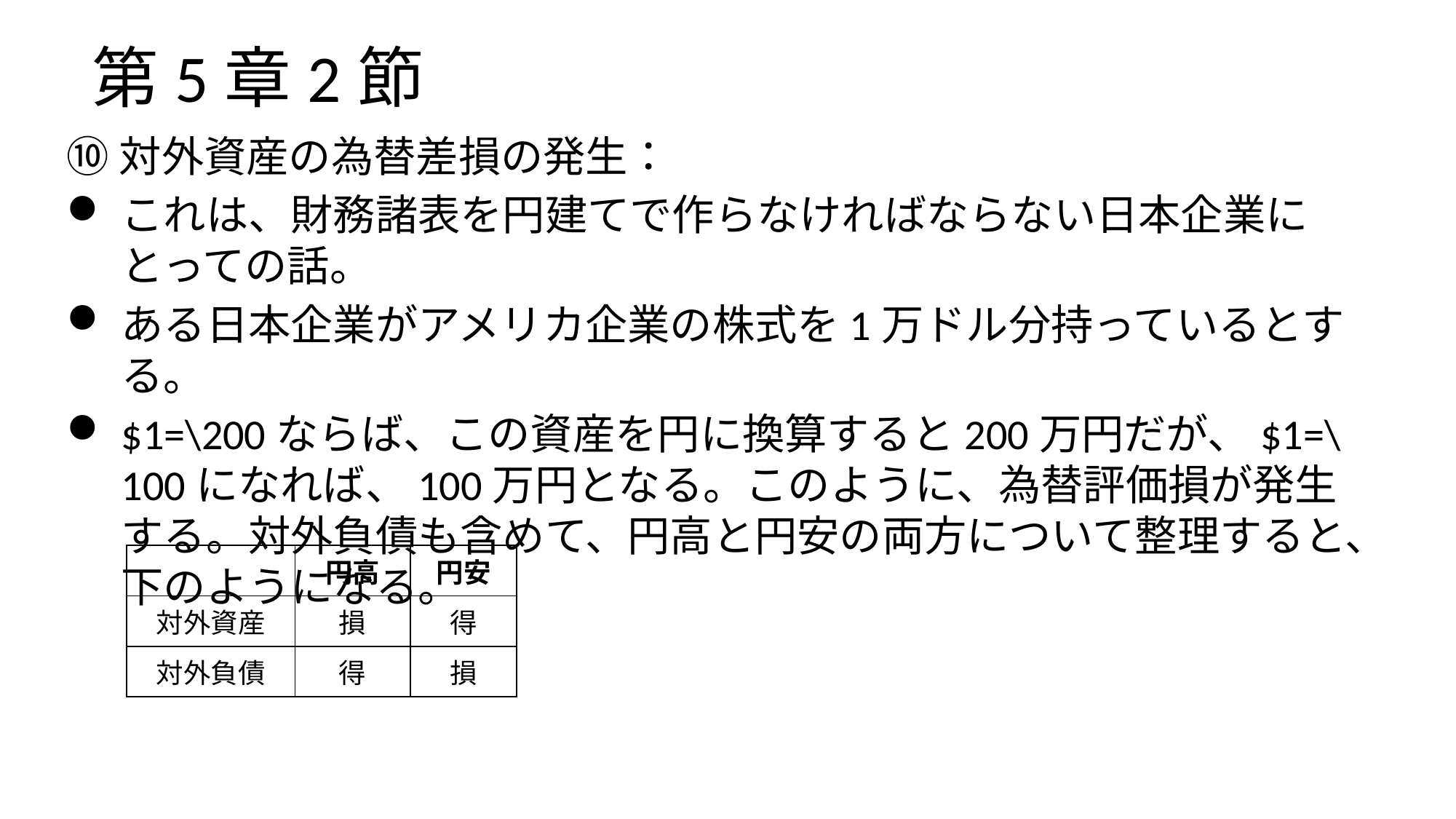

# 第5章2節
⑩対外資産の為替差損の発生：
これは、財務諸表を円建てで作らなければならない日本企業にとっての話。
ある日本企業がアメリカ企業の株式を1万ドル分持っているとする。
$1=\200ならば、この資産を円に換算すると200万円だが、$1=\100になれば、100万円となる。このように、為替評価損が発生する。対外負債も含めて、円高と円安の両方について整理すると、下のようになる。

|  | 円高 | 円安 |
| --- | --- | --- |
| 対外資産 | 損 | 得 |
| 対外負債 | 得 | 損 |